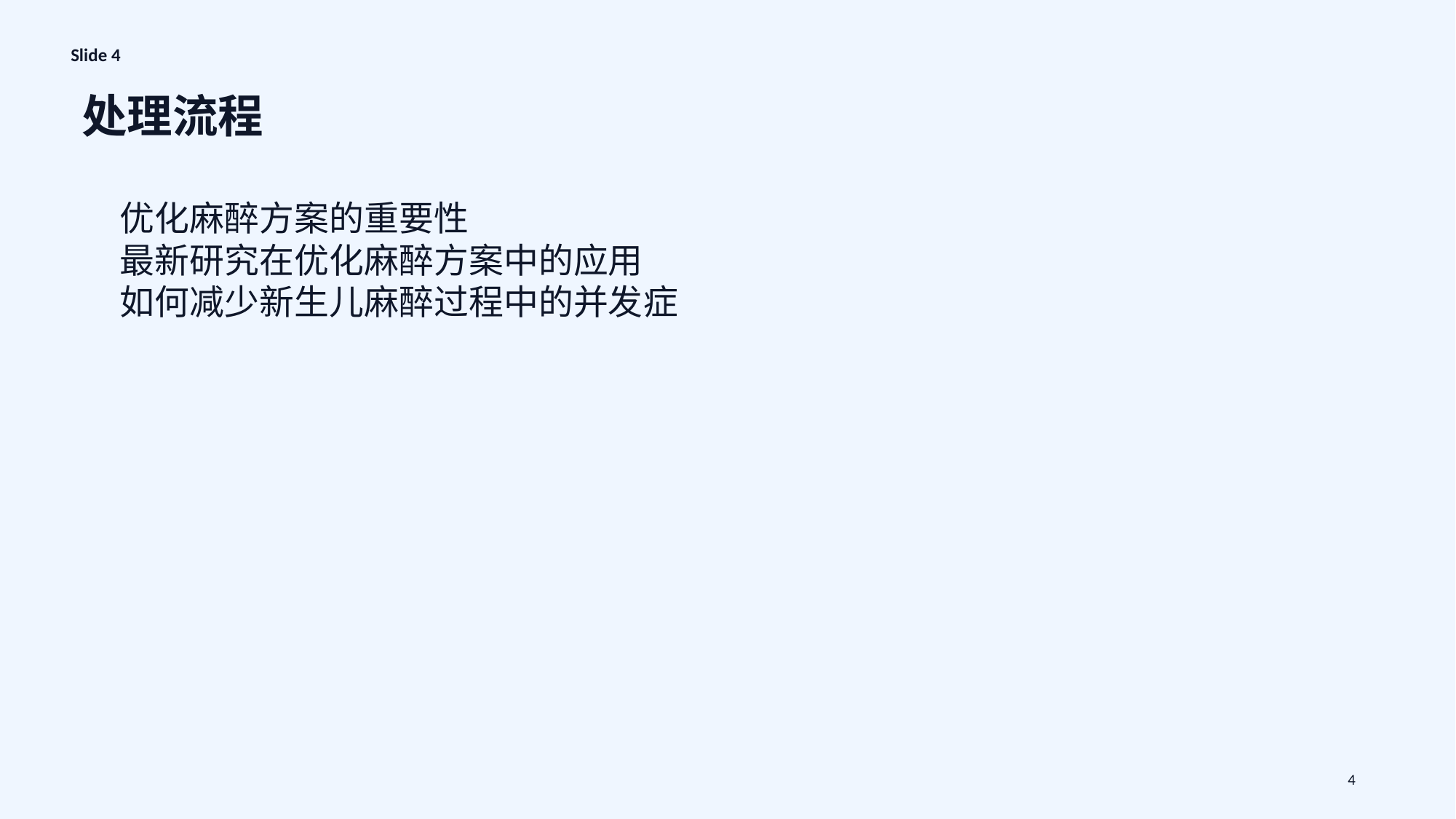

Slide 4
处理流程
优化麻醉方案的重要性
最新研究在优化麻醉方案中的应用
如何减少新生儿麻醉过程中的并发症
4